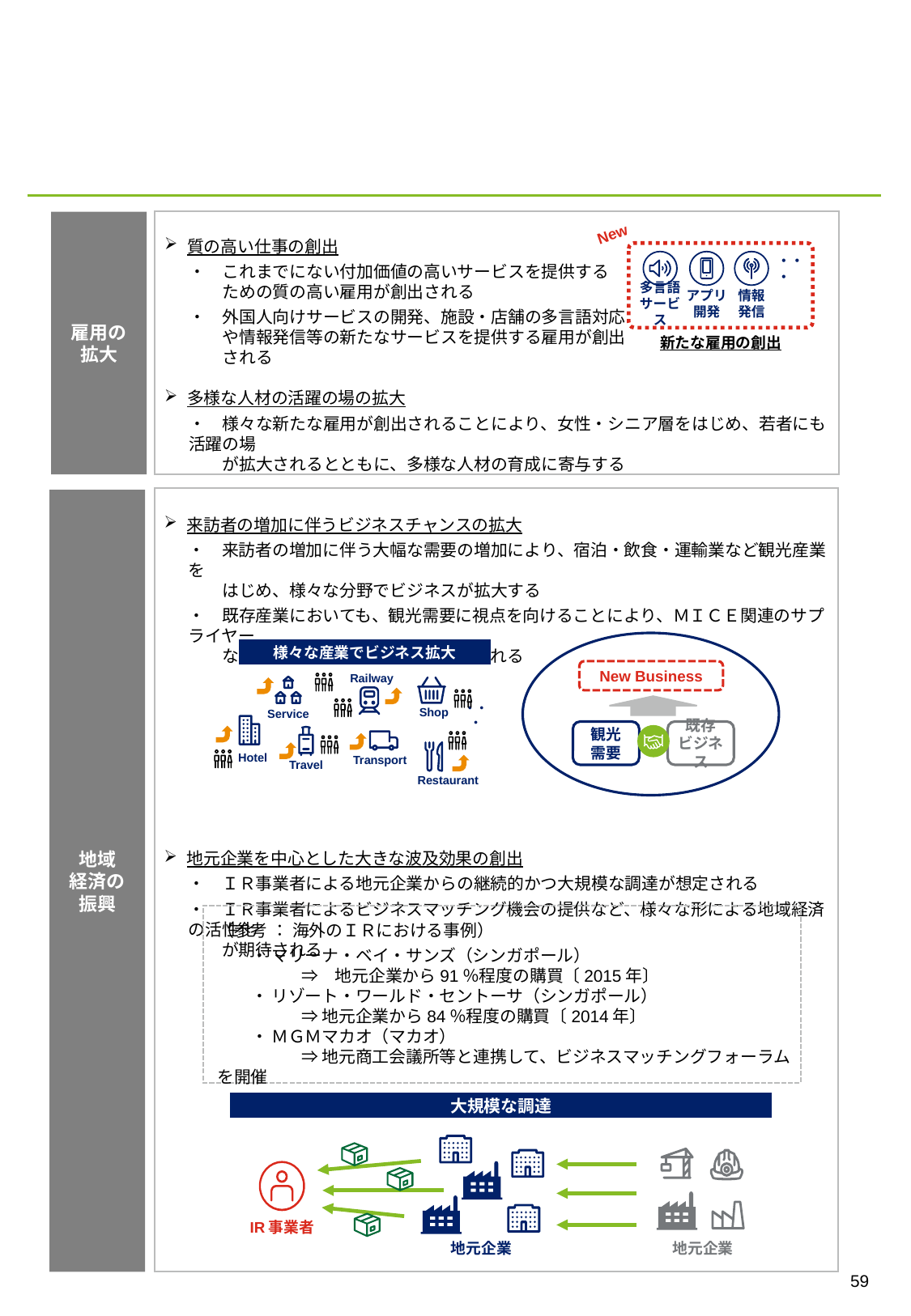

#

質の高い仕事の創出
・　これまでにない付加価値の高いサービスを提供する
　　ための質の高い雇用が創出される
・　外国人向けサービスの開発、施設・店舗の多言語対応
　　や情報発信等の新たなサービスを提供する雇用が創出
　　される

多様な人材の活躍の場の拡大
・　様々な新たな雇用が創出されることにより、女性・シニア層をはじめ、若者にも活躍の場
　　が拡大されるとともに、多様な人材の育成に寄与する

雇用の
拡大
New

・・・
多言語
サービス
アプリ
開発
情報
発信
新たな雇用の創出

来訪者の増加に伴うビジネスチャンスの拡大
・　来訪者の増加に伴う大幅な需要の増加により、宿泊・飲食・運輸業など観光産業を
　　はじめ、様々な分野でビジネスが拡大する
・　既存産業においても、観光需要に視点を向けることにより、ＭＩＣＥ関連のサプライヤー
　　など新たなビジネスチャンスが生まれる

地元企業を中心とした大きな波及効果の創出
・　ＩＲ事業者による地元企業からの継続的かつ大規模な調達が想定される
・　ＩＲ事業者によるビジネスマッチング機会の提供など、様々な形による地域経済の活性化
　　が期待される

地域
経済の
振興

様々な産業でビジネス拡大
Railway

Shop
Service
・・・

Hotel
Transport

Travel

Restaurant
New Business

既存
ビジネス
観光
需要

（参考 ： 海外のＩＲにおける事例）
　　・ マリーナ・ベイ・サンズ（シンガポール）
　　　　　⇒　地元企業から91％程度の購買〔2015年〕
　　・ リゾート・ワールド・セントーサ（シンガポール）
　　　　　⇒ 地元企業から84％程度の購買〔2014年〕
　　・ ＭＧＭマカオ（マカオ）
　　　　　⇒ 地元商工会議所等と連携して、ビジネスマッチングフォーラムを開催

大規模な調達

IR事業者

地元企業
地元企業
59